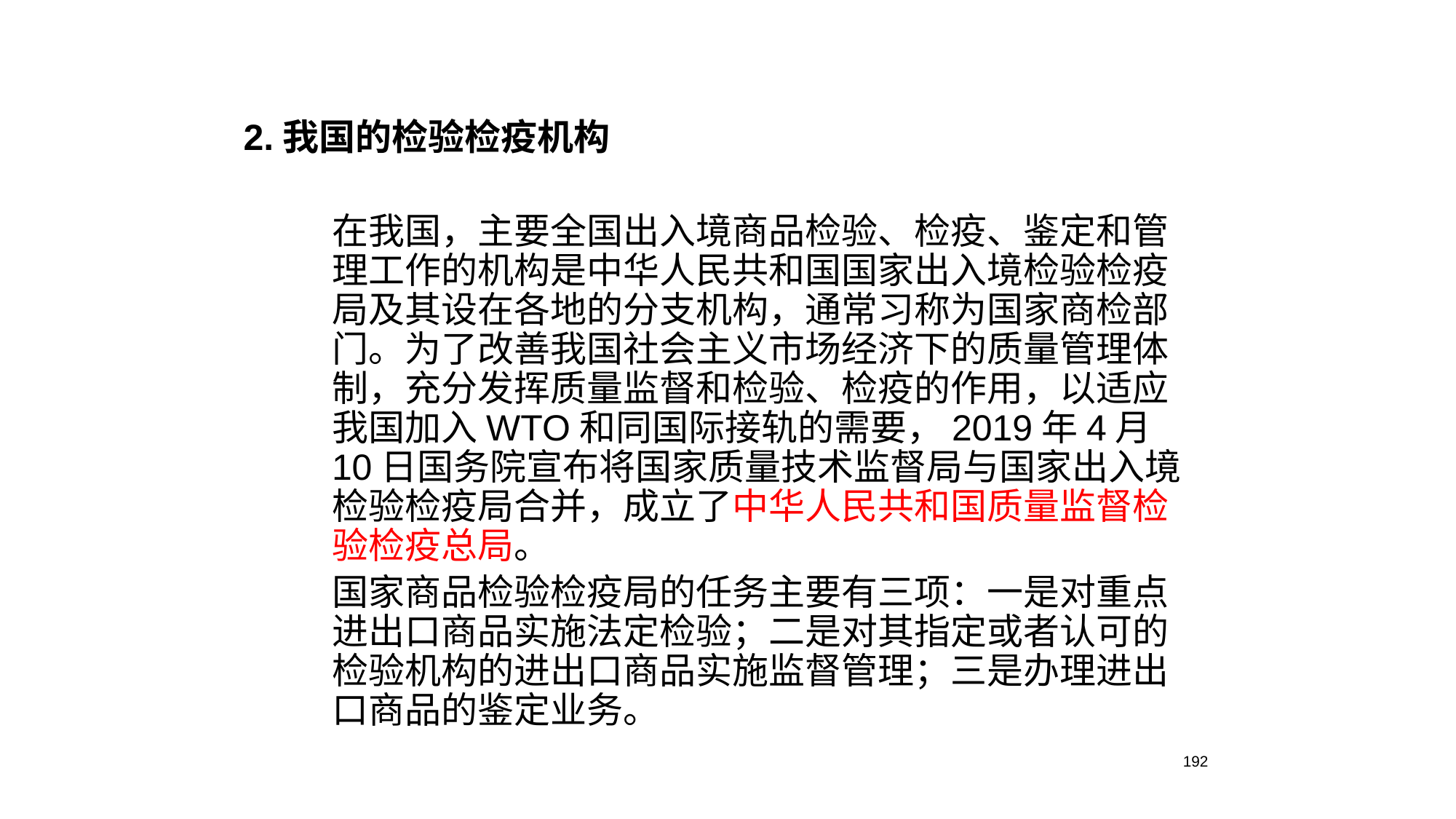

2.我国的检验检疫机构

在我国，主要全国出入境商品检验、检疫、鉴定和管理工作的机构是中华人民共和国国家出入境检验检疫局及其设在各地的分支机构，通常习称为国家商检部门。为了改善我国社会主义市场经济下的质量管理体制，充分发挥质量监督和检验、检疫的作用，以适应我国加入WTO和同国际接轨的需要，2019年4月10日国务院宣布将国家质量技术监督局与国家出入境检验检疫局合并，成立了中华人民共和国质量监督检验检疫总局。
国家商品检验检疫局的任务主要有三项：一是对重点进出口商品实施法定检验；二是对其指定或者认可的检验机构的进出口商品实施监督管理；三是办理进出口商品的鉴定业务。

192